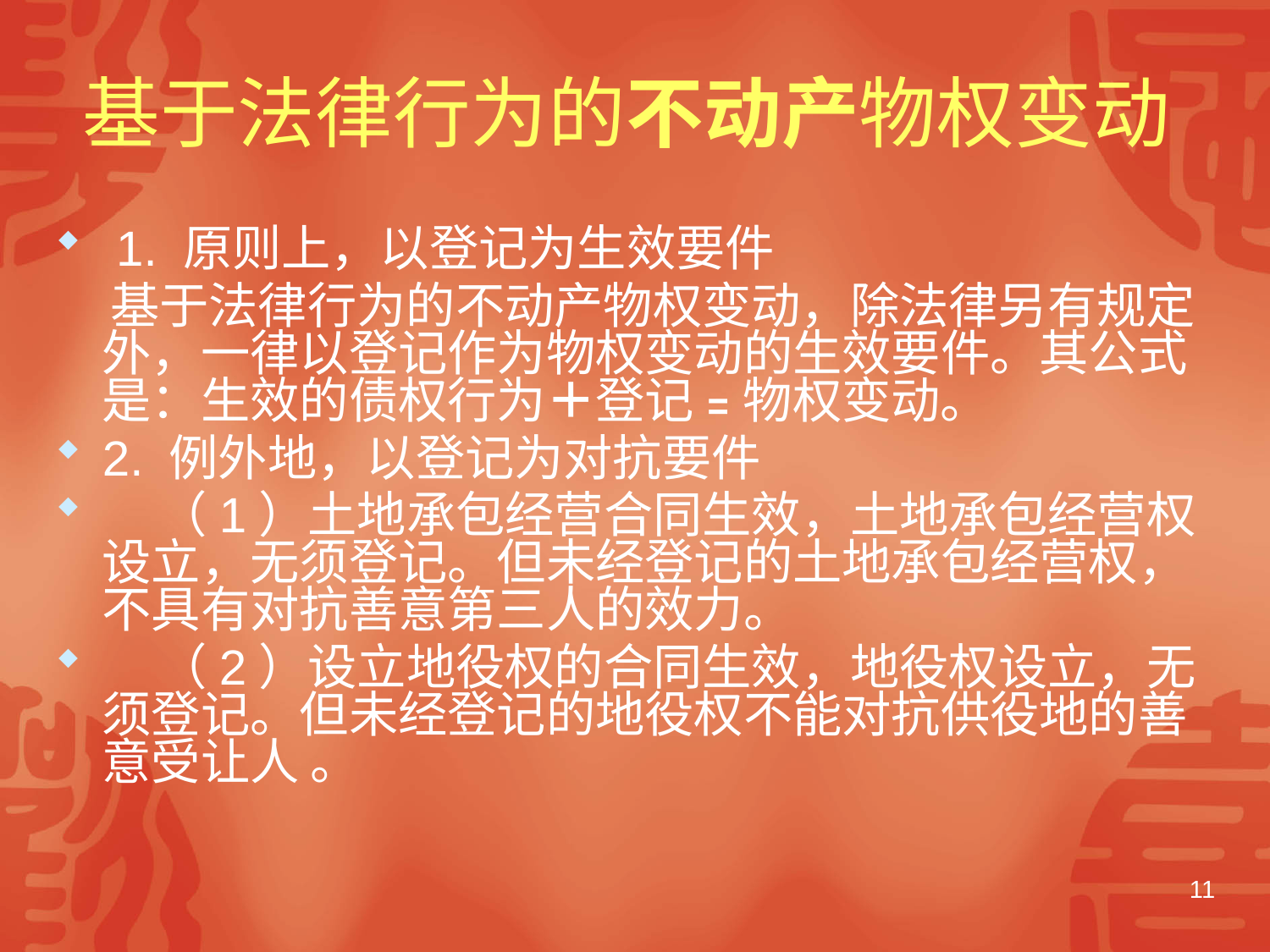

# 基于法律行为的不动产物权变动
 1. 原则上，以登记为生效要件
    基于法律行为的不动产物权变动，除法律另有规定外，一律以登记作为物权变动的生效要件。其公式是：生效的债权行为＋登记﹦物权变动。
2. 例外地，以登记为对抗要件
    （1）土地承包经营合同生效，土地承包经营权设立，无须登记。但未经登记的土地承包经营权，不具有对抗善意第三人的效力。
    （2）设立地役权的合同生效，地役权设立，无须登记。但未经登记的地役权不能对抗供役地的善意受让人 。

11